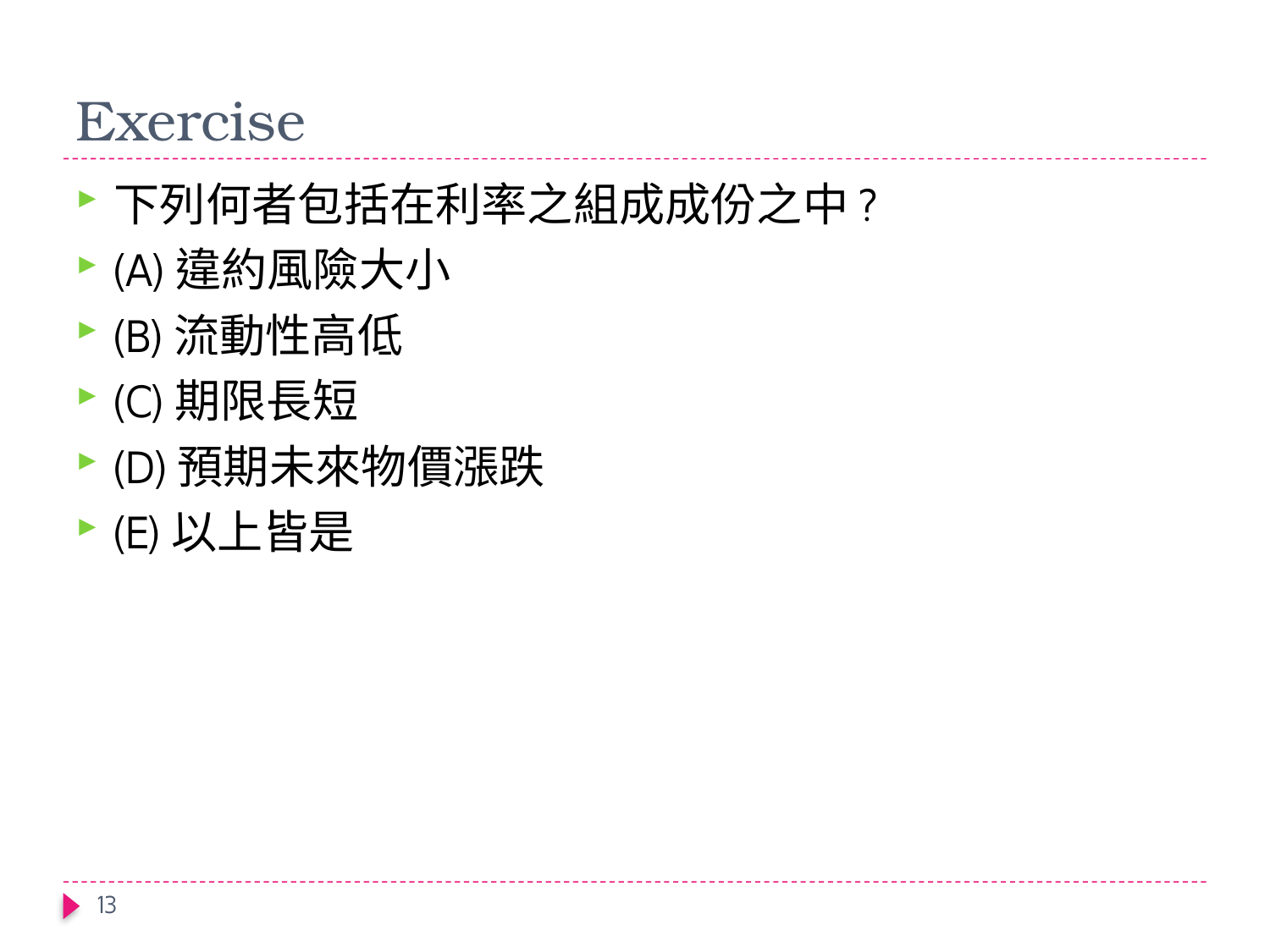

# Exercise
下列何者包括在利率之組成成份之中?
(A)違約風險大小
(B)流動性高低
(C)期限長短
(D)預期未來物價漲跌
(E)以上皆是
13